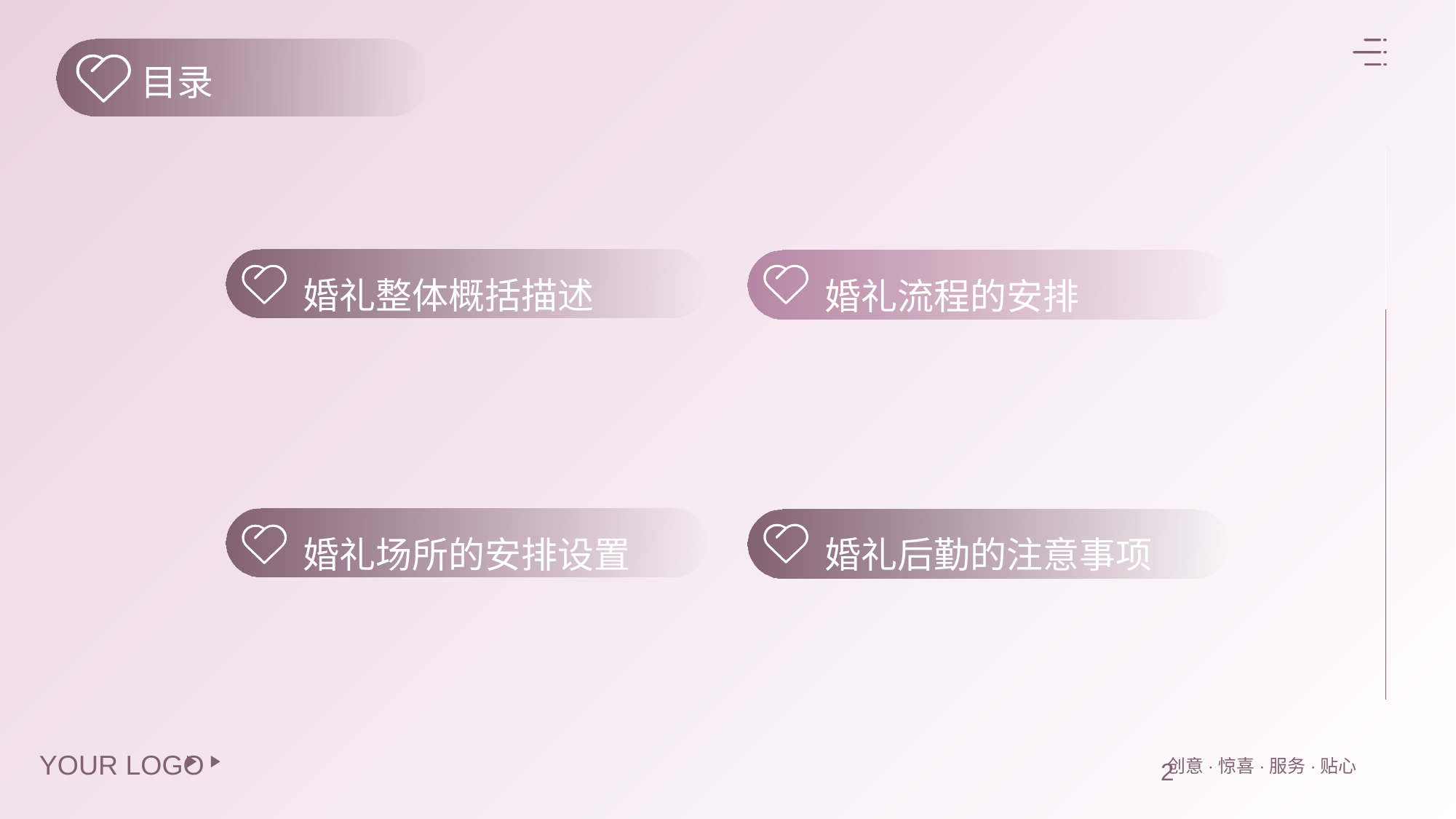

# 目录
婚礼整体概括描述

婚礼流程的安排

婚礼场所的安排设置

婚礼后勤的注意事项

2